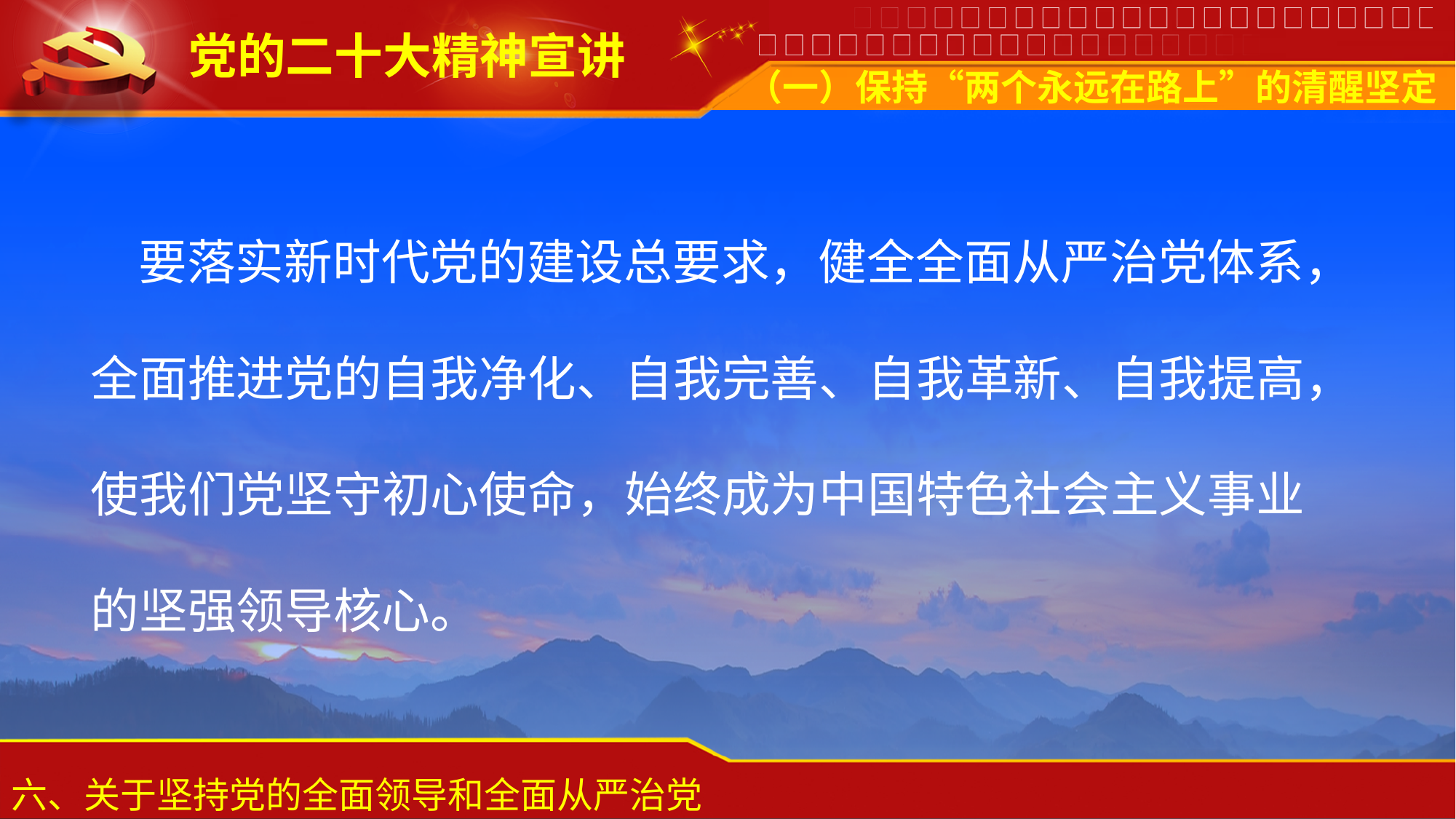

党的二十大精神宣讲
（一）保持“两个永远在路上”的清醒坚定
    要落实新时代党的建设总要求，健全全面从严治党体系，全面推进党的自我净化、自我完善、自我革新、自我提高，使我们党坚守初心使命，始终成为中国特色社会主义事业的坚强领导核心。
六、关于坚持党的全面领导和全面从严治党